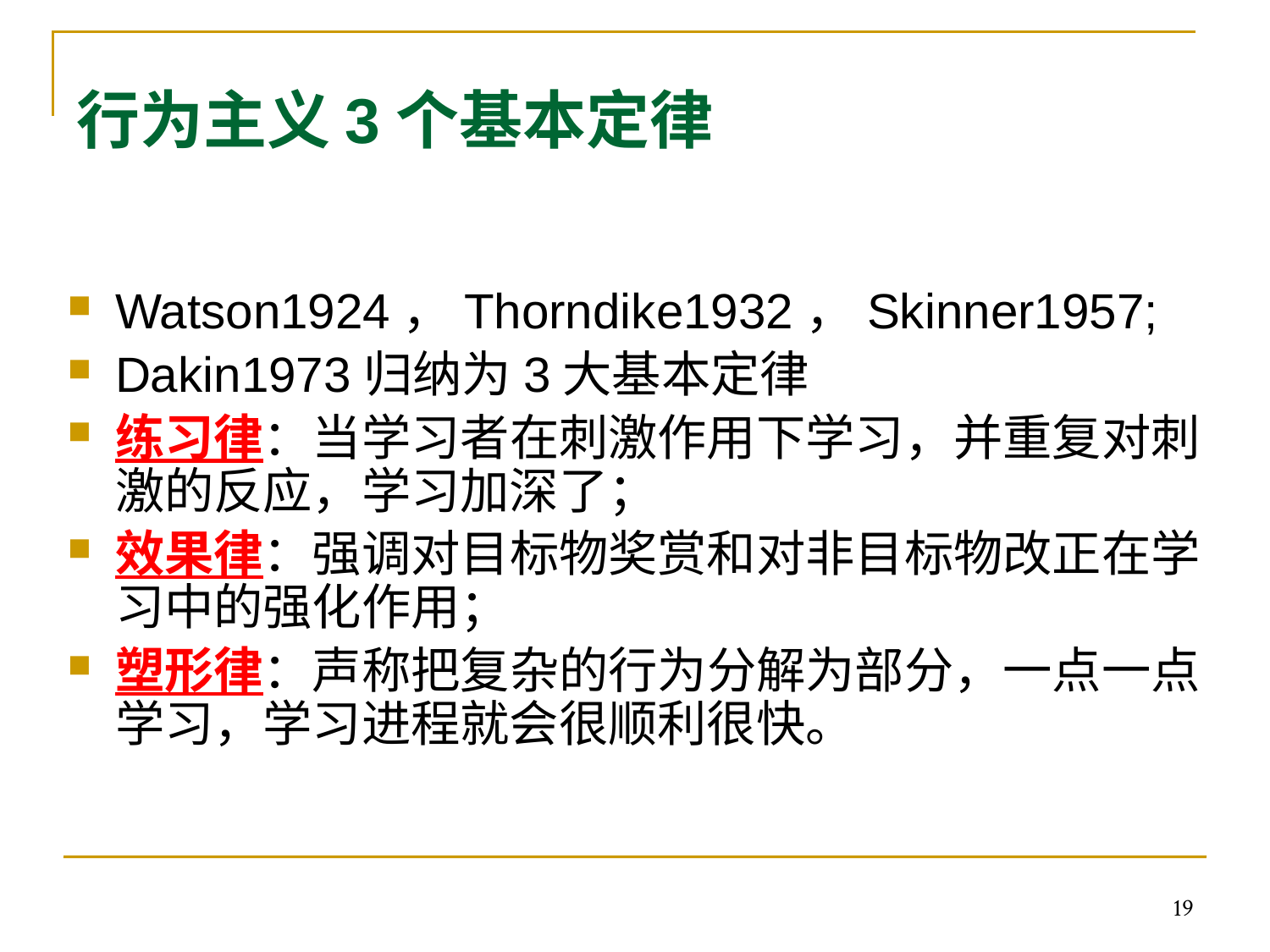

# 行为主义3个基本定律
Watson1924，Thorndike1932，Skinner1957;
Dakin1973归纳为3大基本定律
练习律：当学习者在刺激作用下学习，并重复对刺激的反应，学习加深了；
效果律：强调对目标物奖赏和对非目标物改正在学习中的强化作用；
塑形律：声称把复杂的行为分解为部分，一点一点学习，学习进程就会很顺利很快。
19